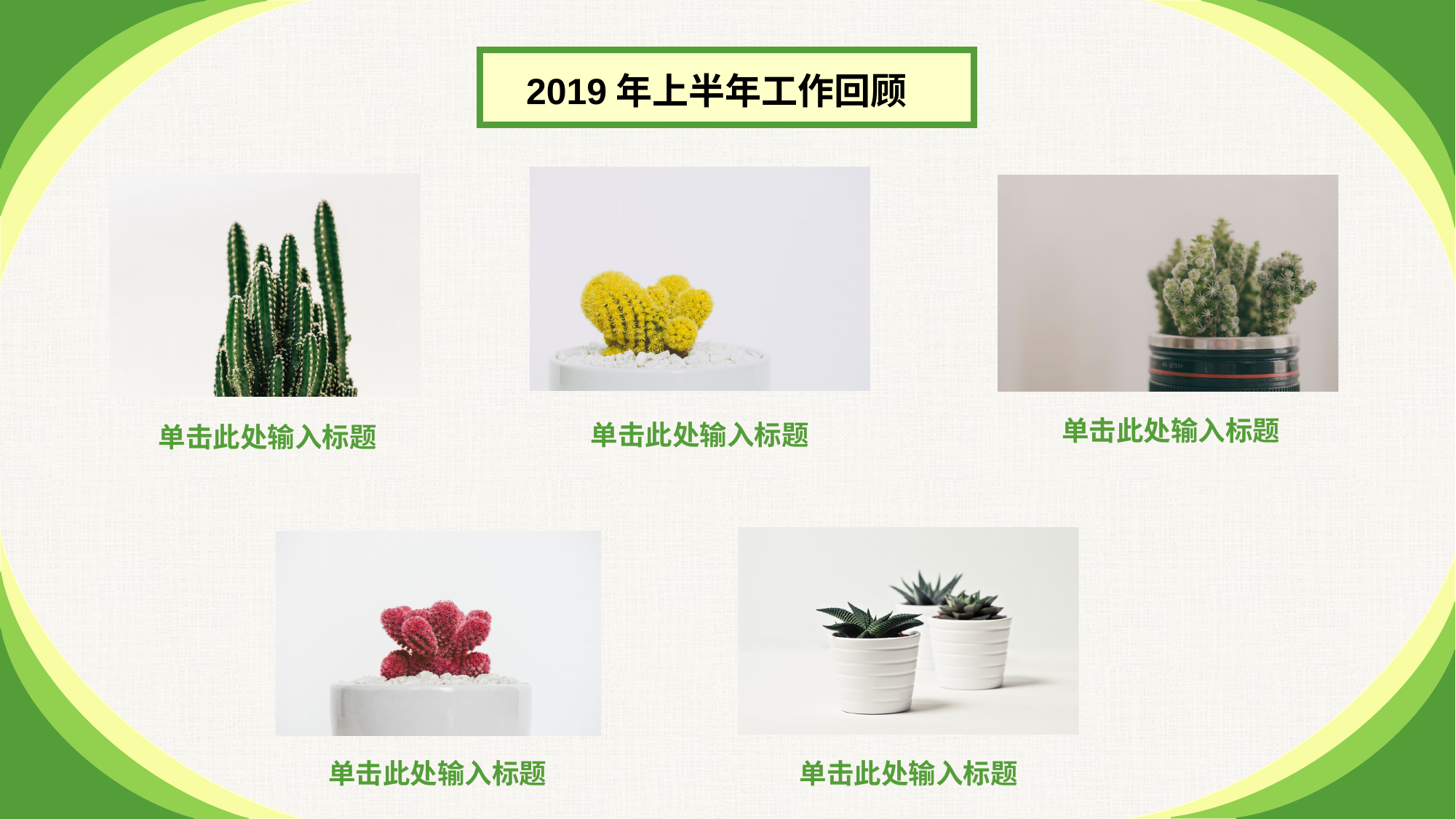

2019年上半年工作回顾

单击此处输入标题

单击此处输入标题

单击此处输入标题

单击此处输入标题

单击此处输入标题